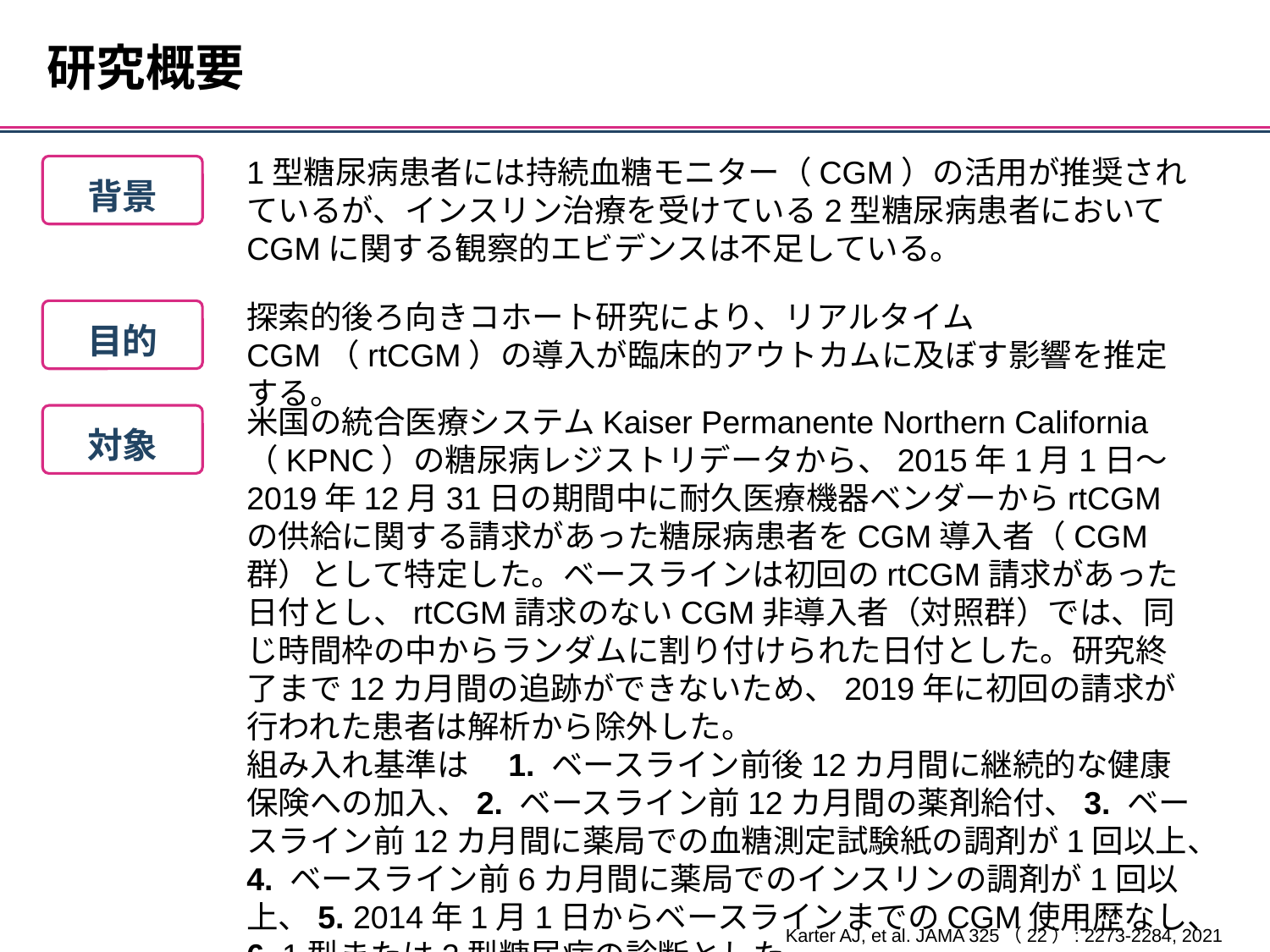

研究概要
1型糖尿病患者には持続血糖モニター（CGM）の活用が推奨されているが、インスリン治療を受けている2型糖尿病患者において CGMに関する観察的エビデンスは不足している。

背景
探索的後ろ向きコホート研究により、リアルタイムCGM（rtCGM）の導入が臨床的アウトカムに及ぼす影響を推定する。

目的
米国の統合医療システムKaiser Permanente Northern California（KPNC）の糖尿病レジストリデータから、2015年1月1日～2019年12月31日の期間中に耐久医療機器ベンダーからrtCGMの供給に関する請求があった糖尿病患者をCGM導入者（CGM群）として特定した。ベースラインは初回のrtCGM請求があった日付とし、rtCGM請求のないCGM非導入者（対照群）では、同じ時間枠の中からランダムに割り付けられた日付とした。研究終了まで12カ月間の追跡ができないため、2019年に初回の請求が行われた患者は解析から除外した。
組み入れ基準は　1. ベースライン前後12カ月間に継続的な健康保険への加入、2. ベースライン前12カ月間の薬剤給付、3. ベースライン前12カ月間に薬局での血糖測定試験紙の調剤が1回以上、4. ベースライン前6カ月間に薬局でのインスリンの調剤が1回以上、5. 2014年1月1日からベースラインまでのCGM使用歴なし、6. 1型または2型糖尿病の診断とした。

対象
Karter AJ, et al. JAMA 325（22）: 2273-2284, 2021